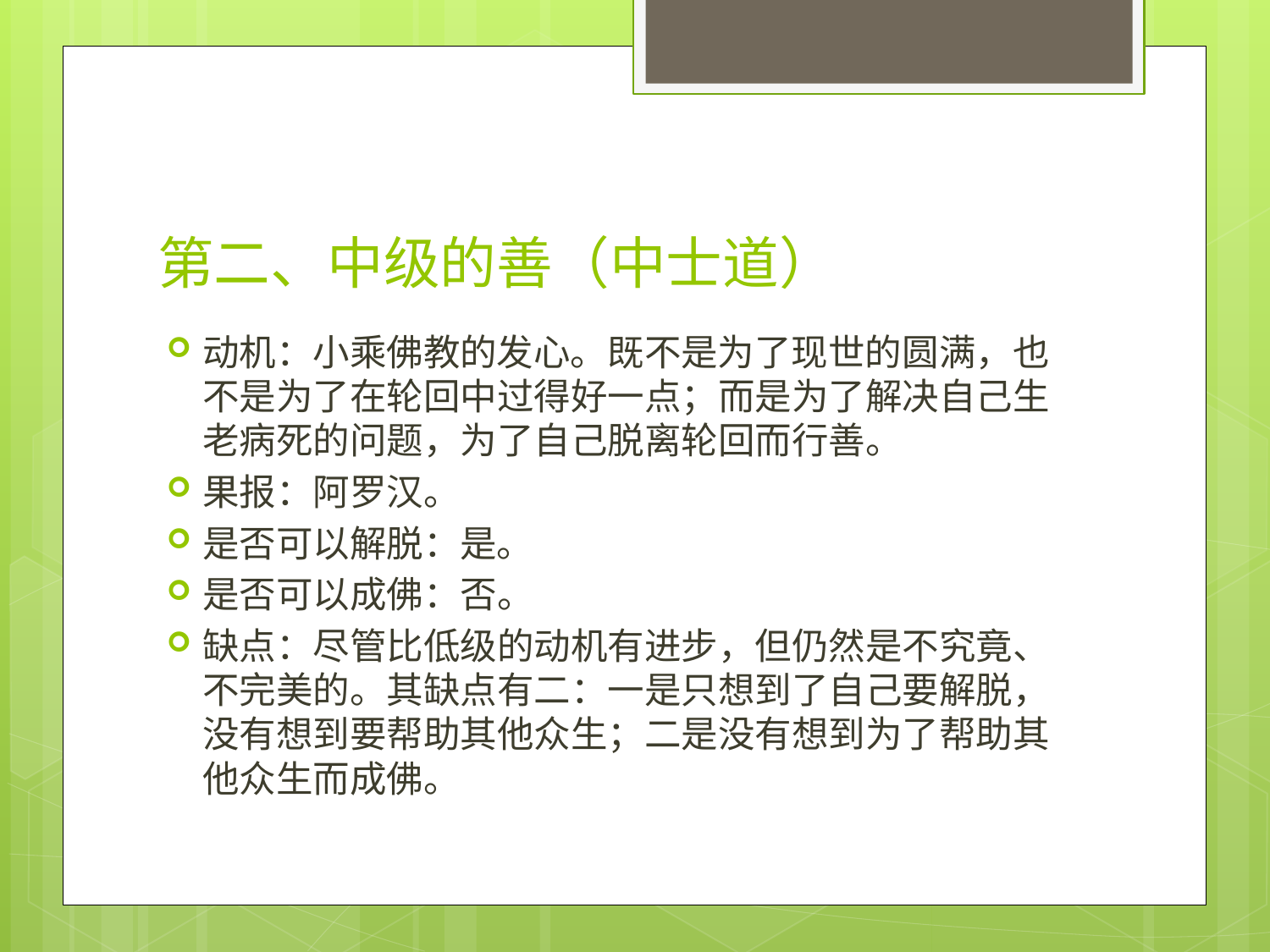

# 第二、中级的善（中士道）
动机：小乘佛教的发心。既不是为了现世的圆满，也不是为了在轮回中过得好一点；而是为了解决自己生老病死的问题，为了自己脱离轮回而行善。
果报：阿罗汉。
是否可以解脱：是。
是否可以成佛：否。
缺点：尽管比低级的动机有进步，但仍然是不究竟、不完美的。其缺点有二：一是只想到了自己要解脱，没有想到要帮助其他众生；二是没有想到为了帮助其他众生而成佛。